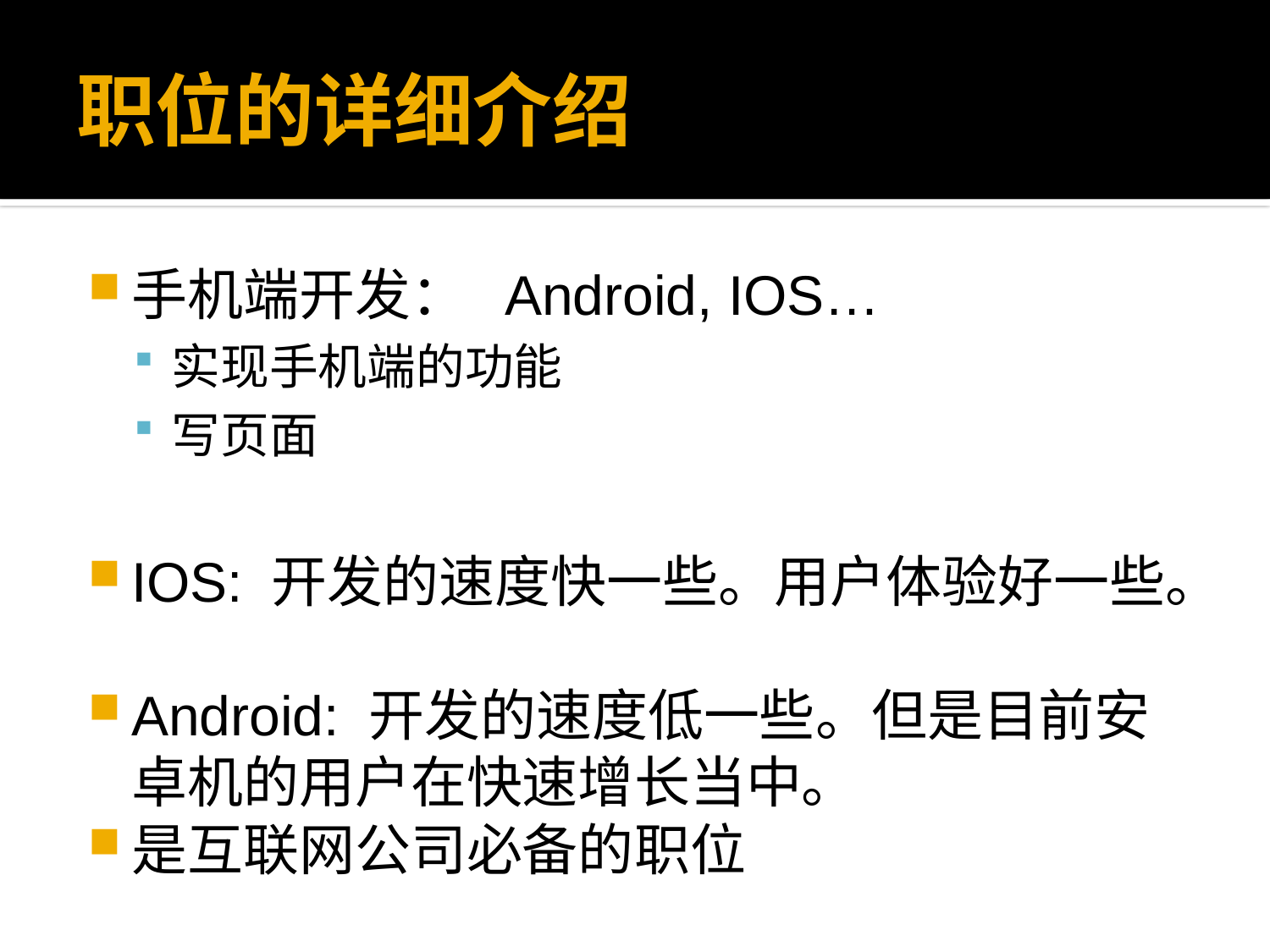

# 职位的详细介绍
手机端开发：  Android, IOS…
实现手机端的功能
写页面

IOS: 开发的速度快一些。用户体验好一些。
Android: 开发的速度低一些。但是目前安卓机的用户在快速增长当中。
是互联网公司必备的职位